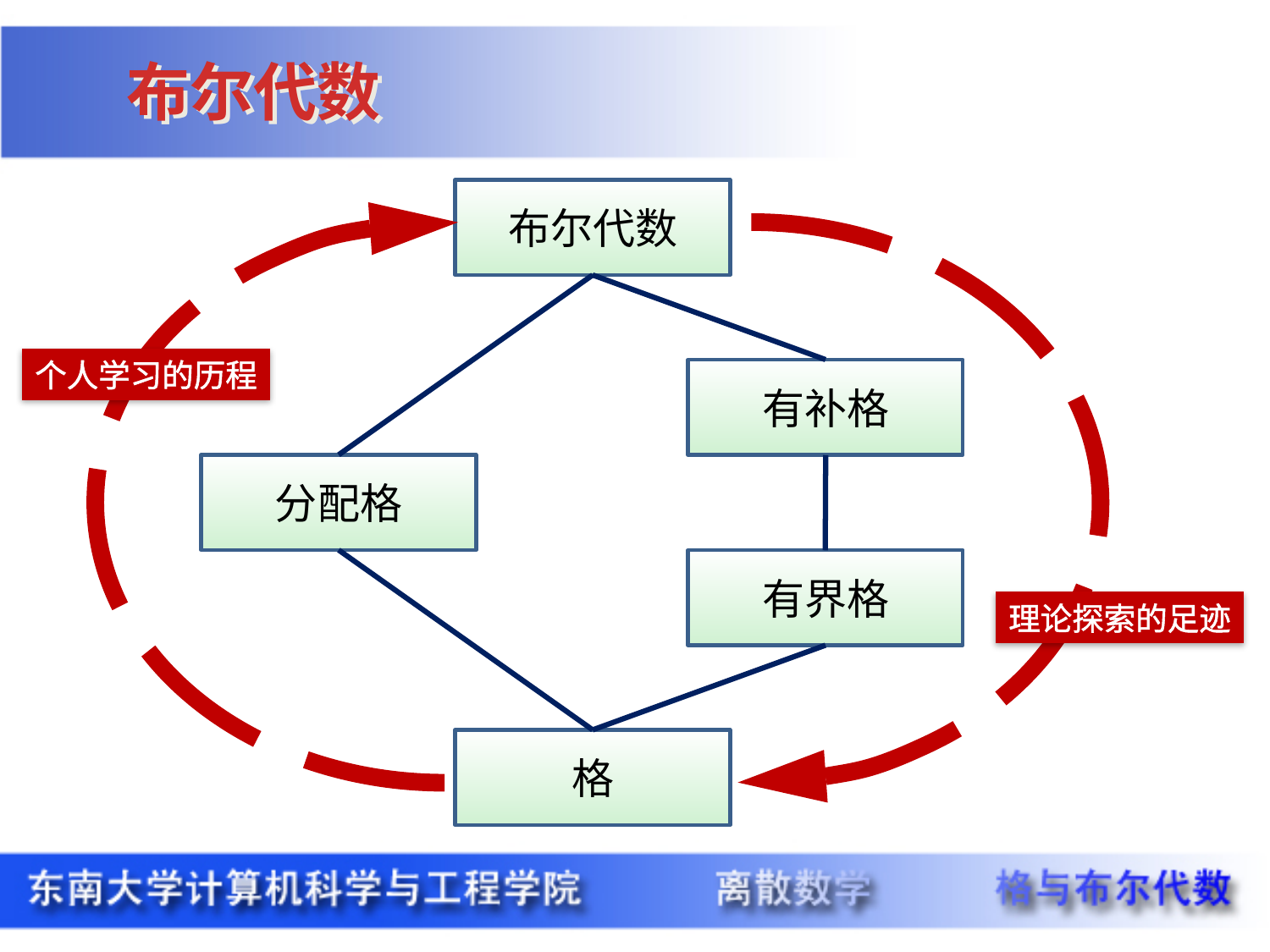

布尔代数
布尔代数

个人学习的历程

理论探索的足迹
有补格
分配格
有界格
格